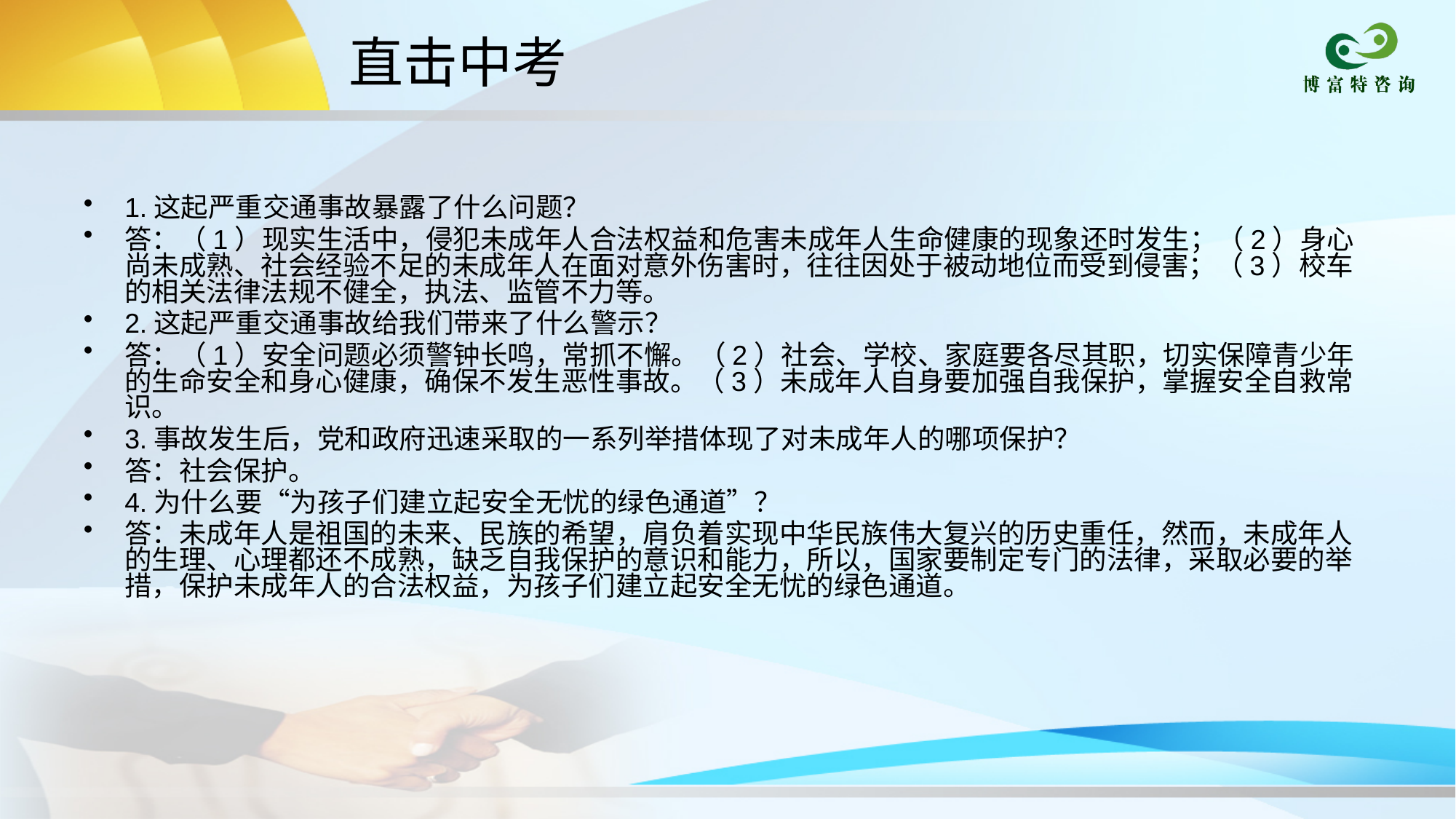

# 直击中考
1.这起严重交通事故暴露了什么问题？
答：（1）现实生活中，侵犯未成年人合法权益和危害未成年人生命健康的现象还时发生；（2）身心尚未成熟、社会经验不足的未成年人在面对意外伤害时，往往因处于被动地位而受到侵害；（3）校车的相关法律法规不健全，执法、监管不力等。
2.这起严重交通事故给我们带来了什么警示？
答：（1）安全问题必须警钟长鸣，常抓不懈。（2）社会、学校、家庭要各尽其职，切实保障青少年的生命安全和身心健康，确保不发生恶性事故。（3）未成年人自身要加强自我保护，掌握安全自救常识。
3.事故发生后，党和政府迅速采取的一系列举措体现了对未成年人的哪项保护？
答：社会保护。
4.为什么要“为孩子们建立起安全无忧的绿色通道”？
答：未成年人是祖国的未来、民族的希望，肩负着实现中华民族伟大复兴的历史重任，然而，未成年人的生理、心理都还不成熟，缺乏自我保护的意识和能力，所以，国家要制定专门的法律，采取必要的举措，保护未成年人的合法权益，为孩子们建立起安全无忧的绿色通道。